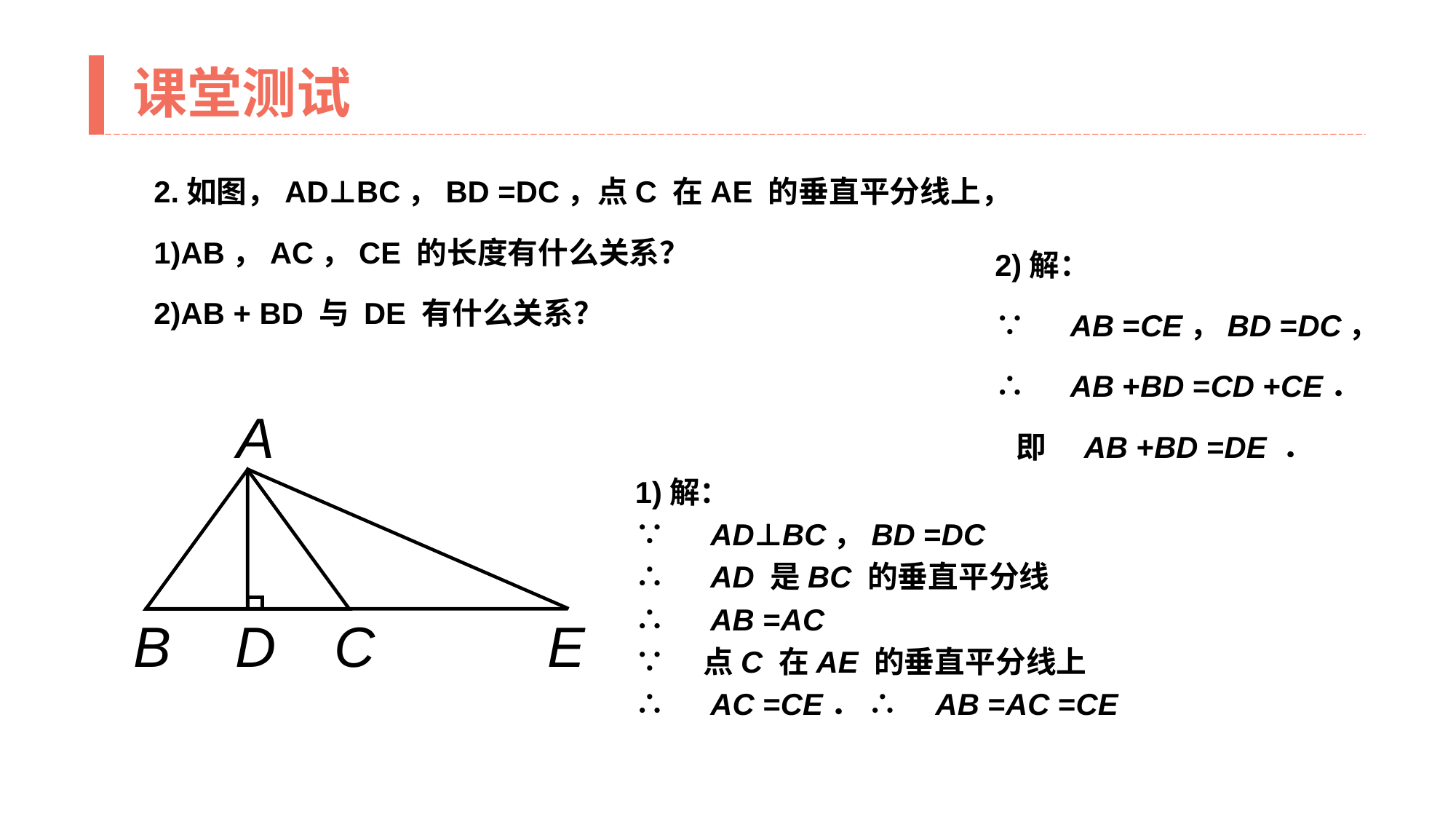

课堂测试
2.如图，AD⊥BC，BD =DC，点C 在AE 的垂直平分线上，
1)AB，AC，CE 的长度有什么关系？
2)AB + BD 与 DE 有什么关系？
2)解：
∵　AB =CE，BD =DC，
∴　AB +BD =CD +CE．
  即　AB +BD =DE ．
A

B
D
C
E

1)解：
∵　AD⊥BC，BD =DC
∴　AD 是BC 的垂直平分线
∴　AB =AC
∵　点C 在AE 的垂直平分线上
∴　AC =CE． ∴　AB =AC =CE